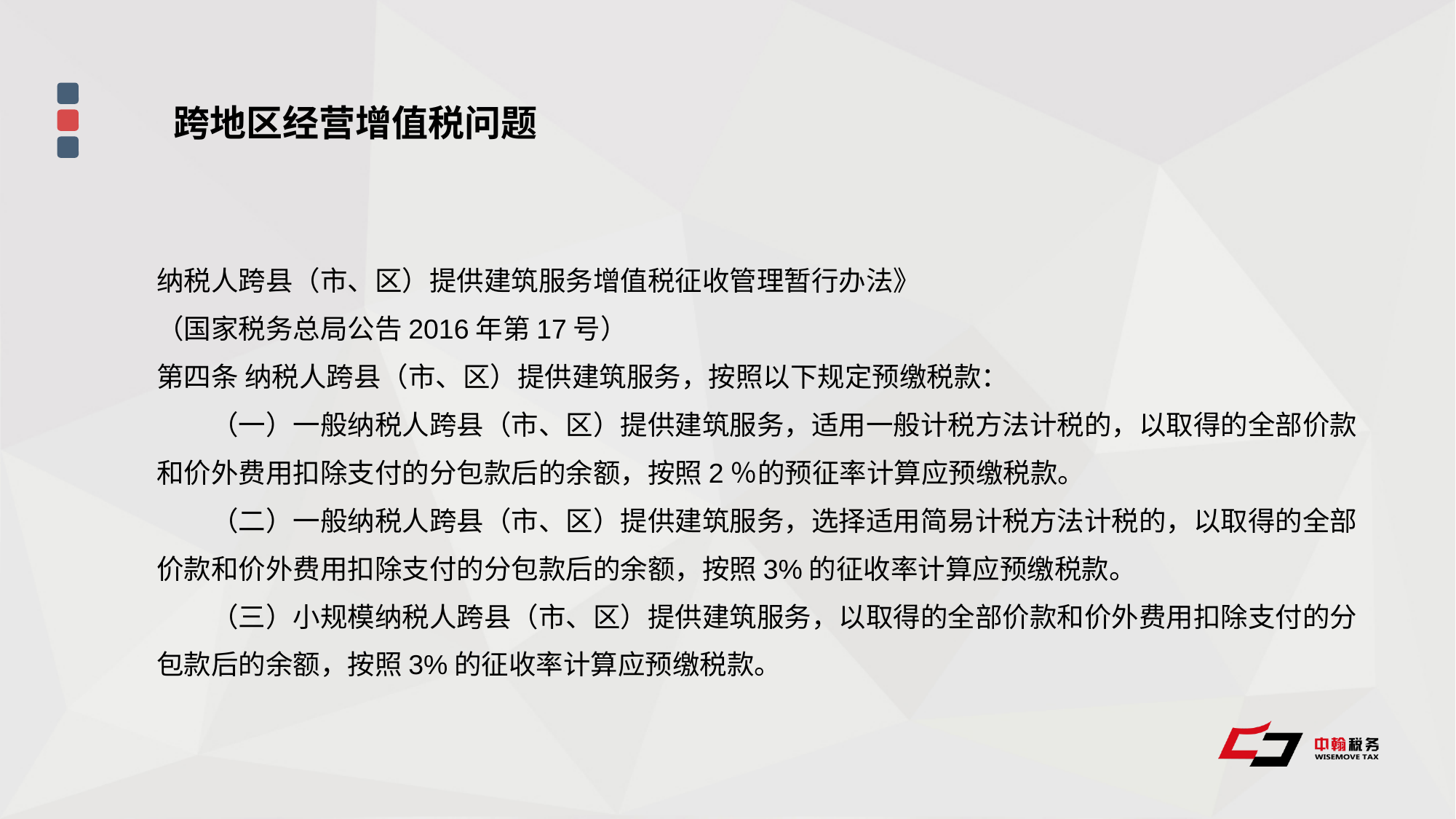

跨地区经营增值税问题
纳税人跨县（市、区）提供建筑服务增值税征收管理暂行办法》
（国家税务总局公告2016年第17号）
第四条 纳税人跨县（市、区）提供建筑服务，按照以下规定预缴税款：
　　（一）一般纳税人跨县（市、区）提供建筑服务，适用一般计税方法计税的，以取得的全部价款和价外费用扣除支付的分包款后的余额，按照2％的预征率计算应预缴税款。
　　（二）一般纳税人跨县（市、区）提供建筑服务，选择适用简易计税方法计税的，以取得的全部价款和价外费用扣除支付的分包款后的余额，按照3%的征收率计算应预缴税款。
　　（三）小规模纳税人跨县（市、区）提供建筑服务，以取得的全部价款和价外费用扣除支付的分包款后的余额，按照3%的征收率计算应预缴税款。